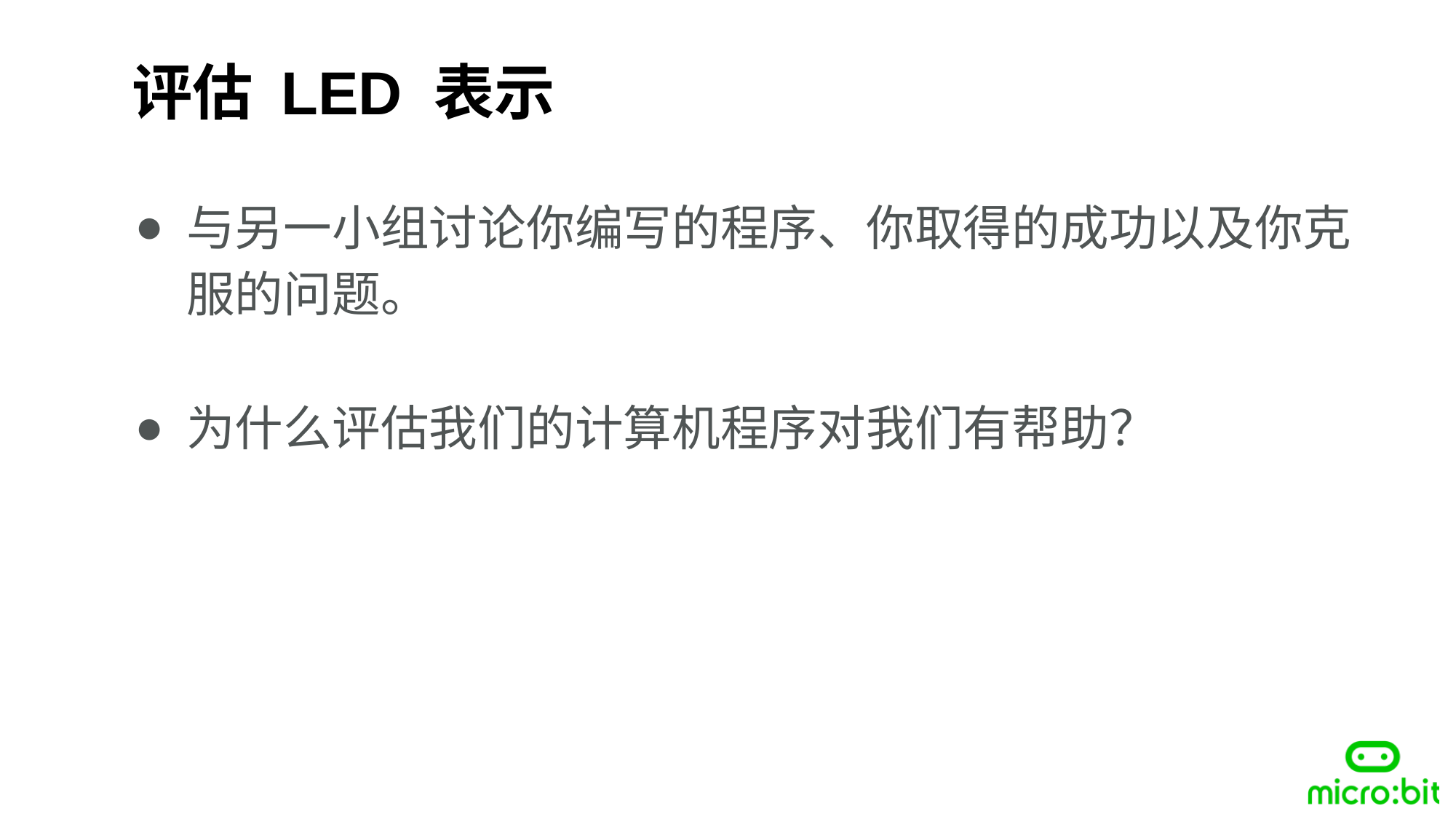

评估 LED 表示

与另一小组讨论你编写的程序、你取得的成功以及你克服的问题。

为什么评估我们的计算机程序对我们有帮助？